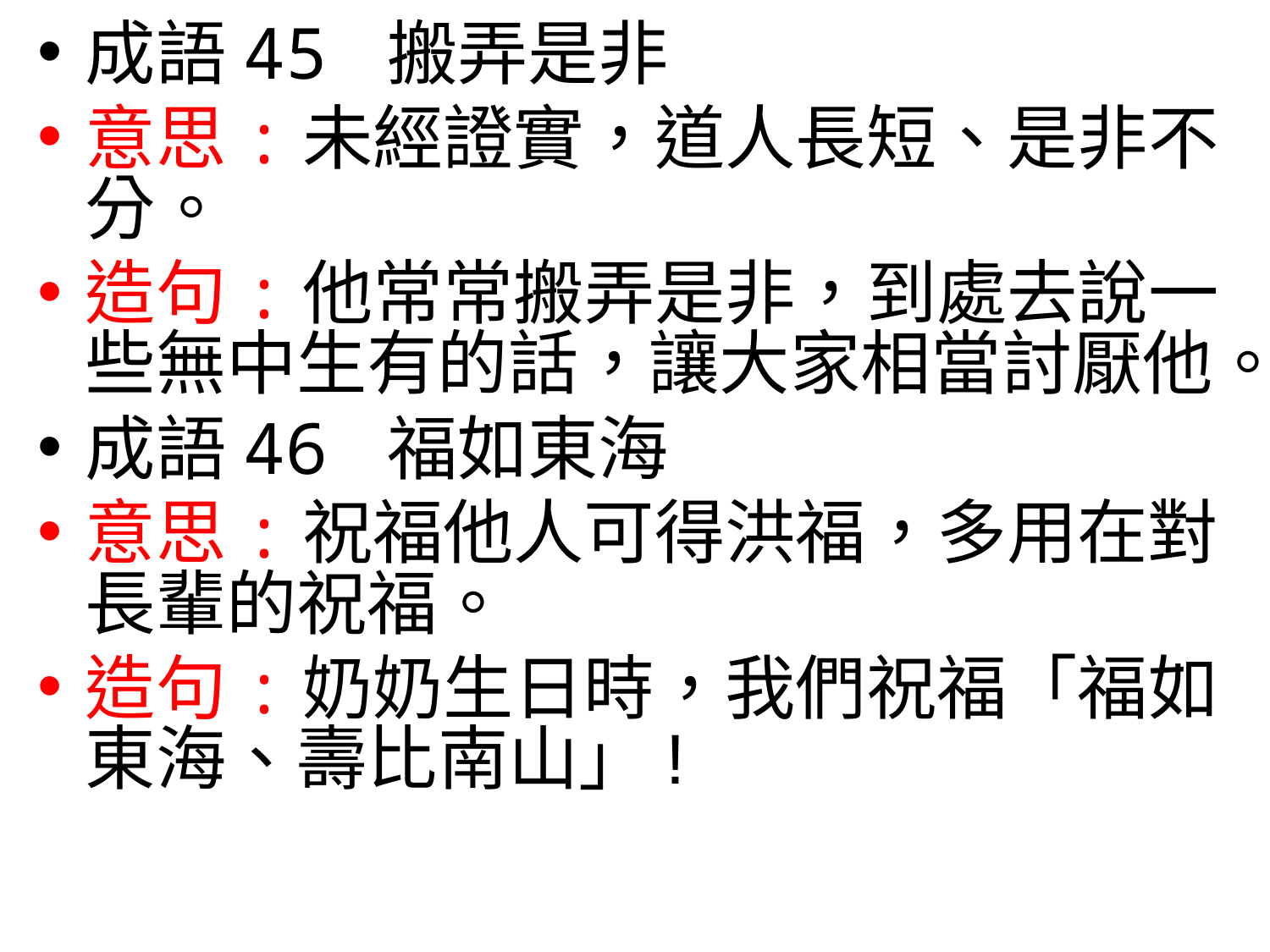

成語45 搬弄是非
意思:未經證實，道人長短、是非不分。
造句:他常常搬弄是非，到處去說一些無中生有的話，讓大家相當討厭他。
成語46 福如東海
意思:祝福他人可得洪福，多用在對長輩的祝福。
造句:奶奶生日時，我們祝福「福如東海、壽比南山」!